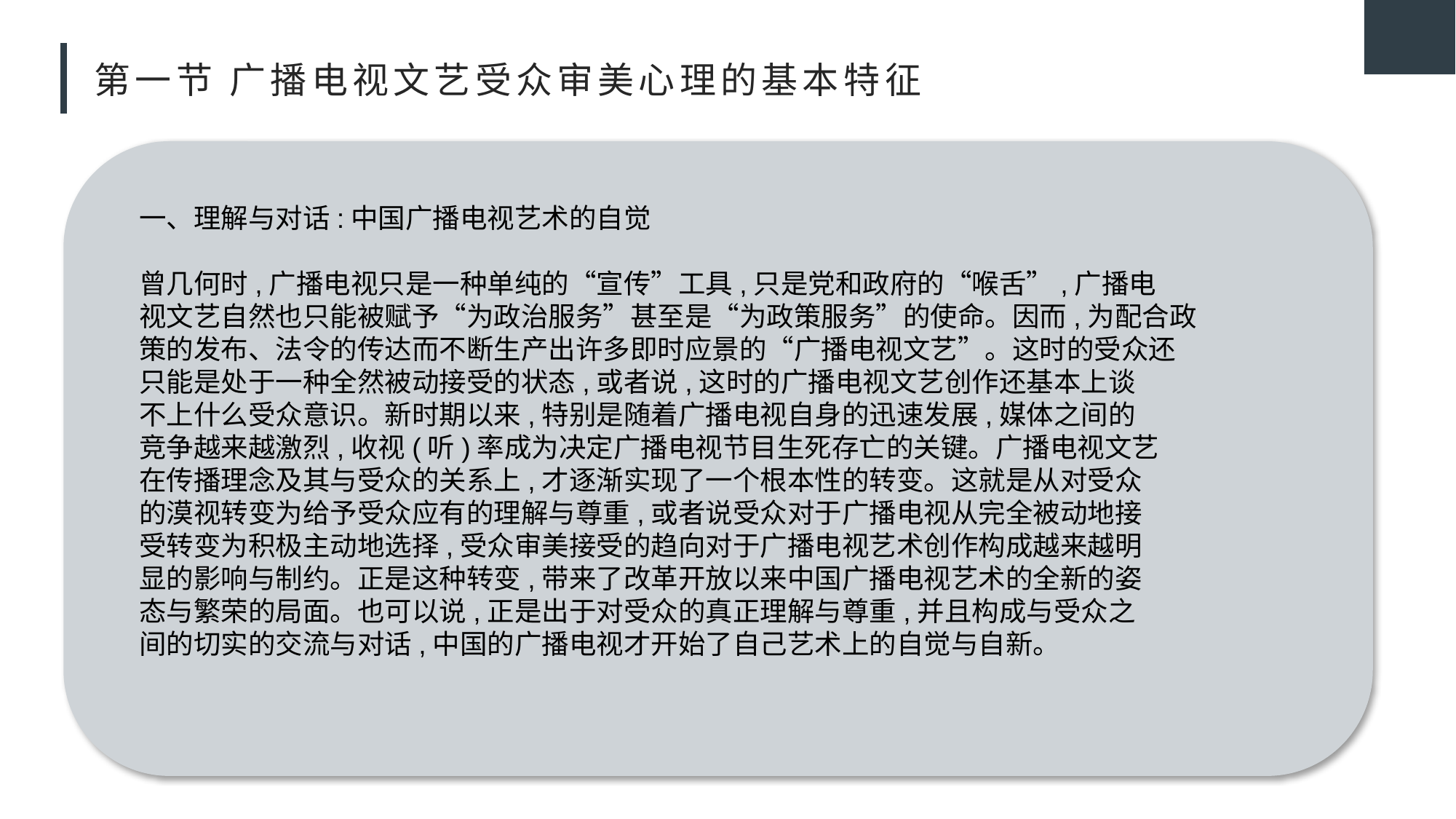

# 第一节 广播电视文艺受众审美心理的基本特征

一、理解与对话:中国广播电视艺术的自觉

曾几何时,广播电视只是一种单纯的“宣传”工具,只是党和政府的“喉舌”,广播电
视文艺自然也只能被赋予“为政治服务”甚至是“为政策服务”的使命。因而,为配合政
策的发布、法令的传达而不断生产出许多即时应景的“广播电视文艺”。这时的受众还
只能是处于一种全然被动接受的状态,或者说,这时的广播电视文艺创作还基本上谈
不上什么受众意识。新时期以来,特别是随着广播电视自身的迅速发展,媒体之间的
竞争越来越激烈,收视(听)率成为决定广播电视节目生死存亡的关键。广播电视文艺
在传播理念及其与受众的关系上,才逐渐实现了一个根本性的转变。这就是从对受众
的漠视转变为给予受众应有的理解与尊重,或者说受众对于广播电视从完全被动地接
受转变为积极主动地选择,受众审美接受的趋向对于广播电视艺术创作构成越来越明
显的影响与制约。正是这种转变,带来了改革开放以来中国广播电视艺术的全新的姿
态与繁荣的局面。也可以说,正是出于对受众的真正理解与尊重,并且构成与受众之
间的切实的交流与对话,中国的广播电视才开始了自己艺术上的自觉与自新。